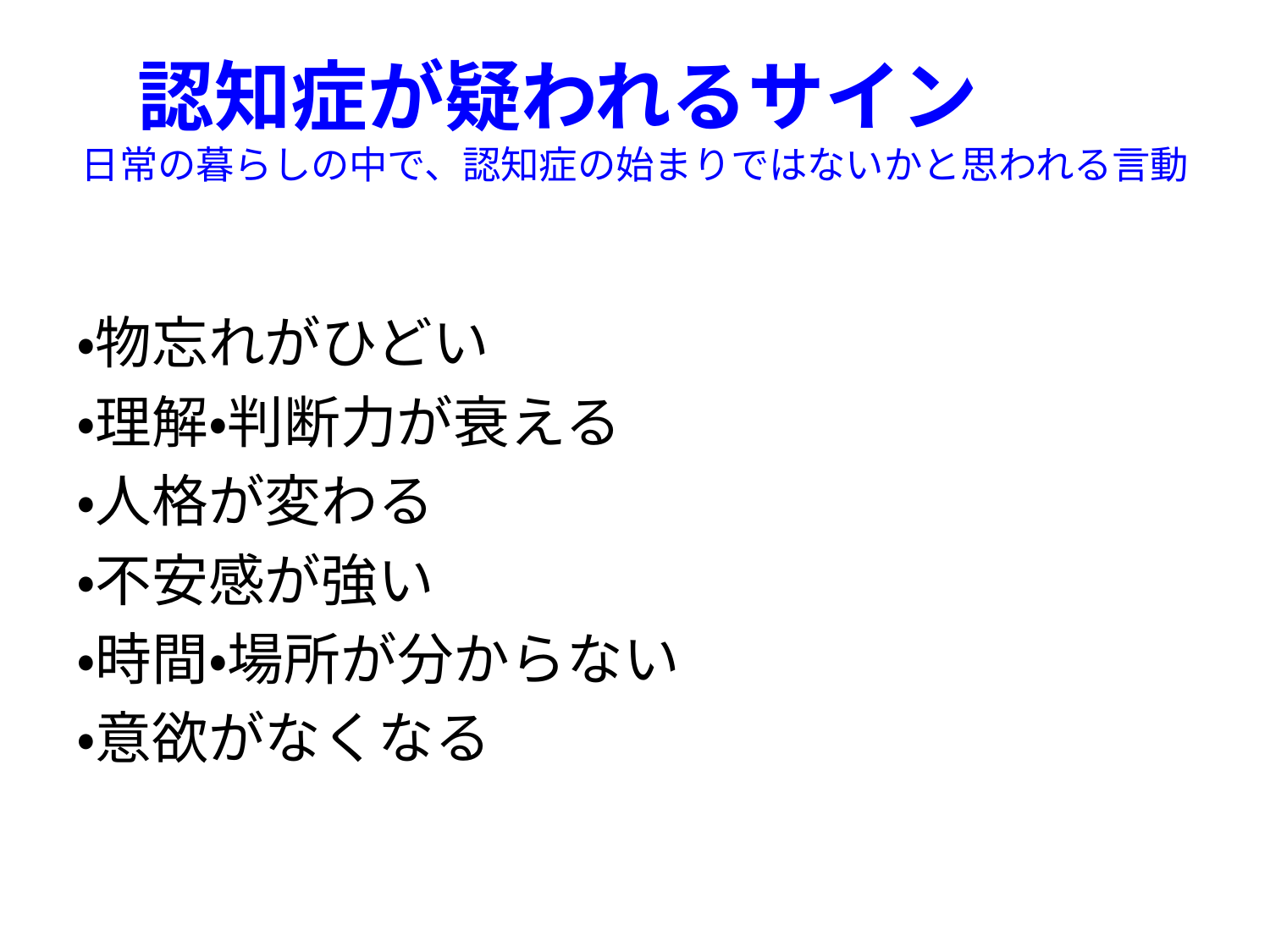

# 認知症が疑われるサイン　　 日常の暮らしの中で、認知症の始まりではないかと思われる言動

・物忘れがひどい
・理解・判断力が衰える
・人格が変わる
・不安感が強い
・時間・場所が分からない
・意欲がなくなる